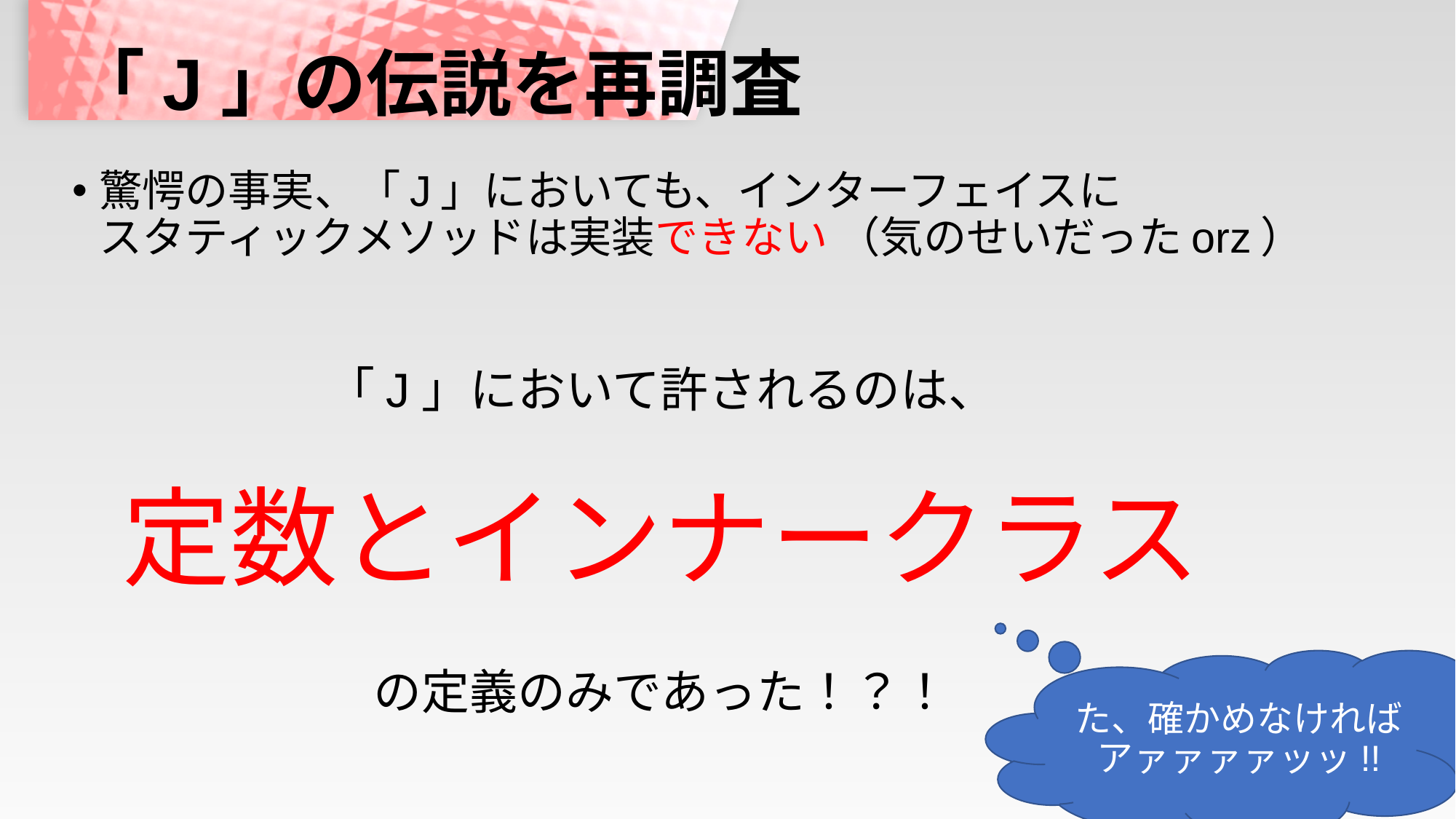

# 「J」の伝説を再調査
驚愕の事実、「J」においても、インターフェイスに
スタティックメソッドは実装できない （気のせいだったorz）
「J」において許されるのは、
定数とインナークラス
の定義のみであった！？！
た、確かめなければアァァァァッッ!!